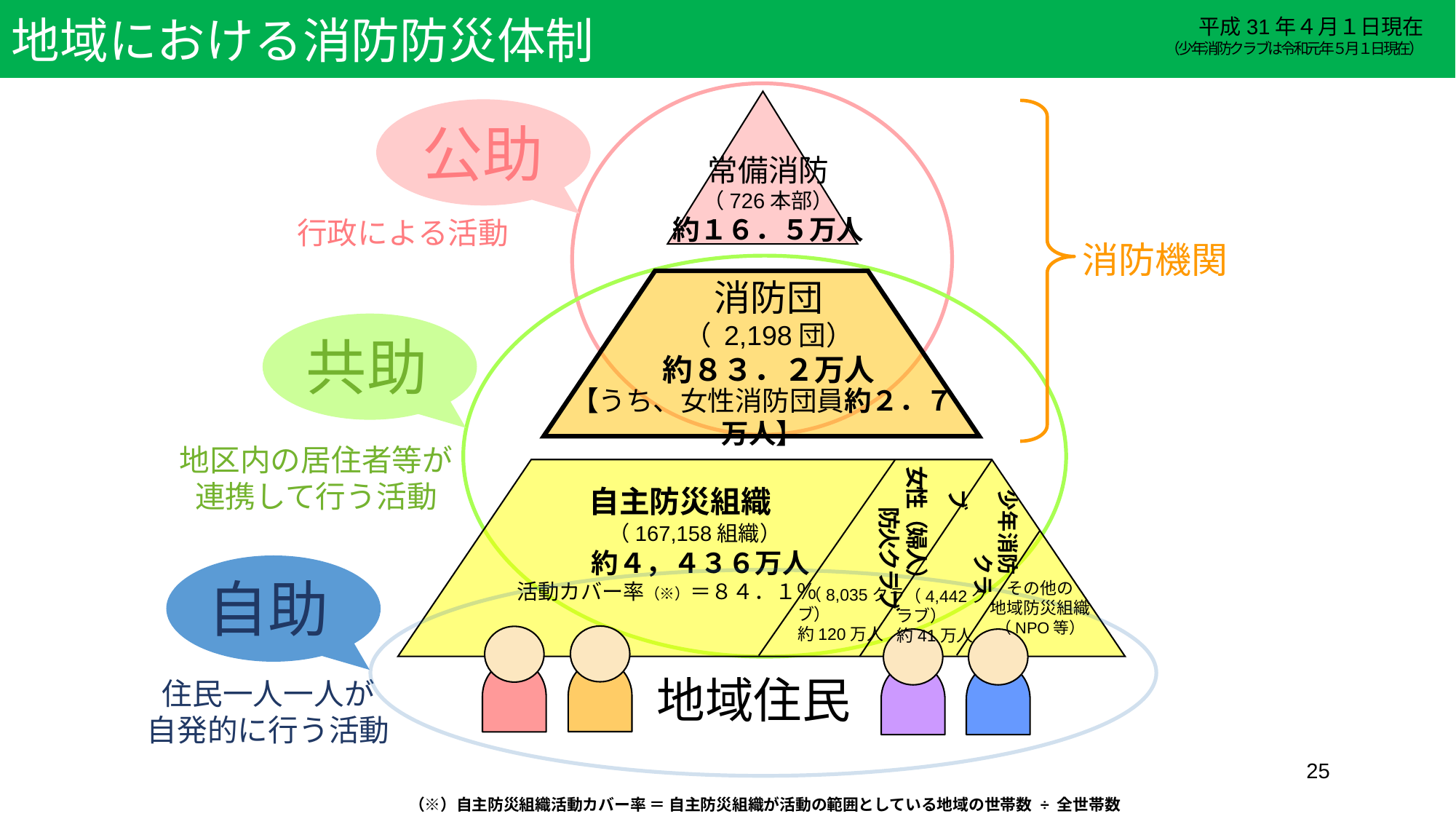

地域における消防防災体制
平成31年４月１日現在
（少年消防クラブは令和元年５月１日現在）

公助

常備消防
（726本部）
約１６．５万人
行政による活動
消防機関

消防団
（ 2,198団）
約８３．２万人

共助
【うち、女性消防団員約２．７万人】
地区内の居住者等が
連携して行う活動
女性（婦人）
　　防火クラブ

　　　 自主防災組織
　　　　　     （167,158組織）
　　　     約４，４３６万人
       活動カバー率（※）＝８４．１％
少年消防
　　　クラブ

自助

地域住民
その他の
地域防災組織
（NPO等）
 （8,035クラブ）
約120万人
 （4,442クラブ）
約41万人
住民一人一人が
自発的に行う活動
25

（※）自主防災組織活動カバー率 ＝ 自主防災組織が活動の範囲としている地域の世帯数 ÷ 全世帯数